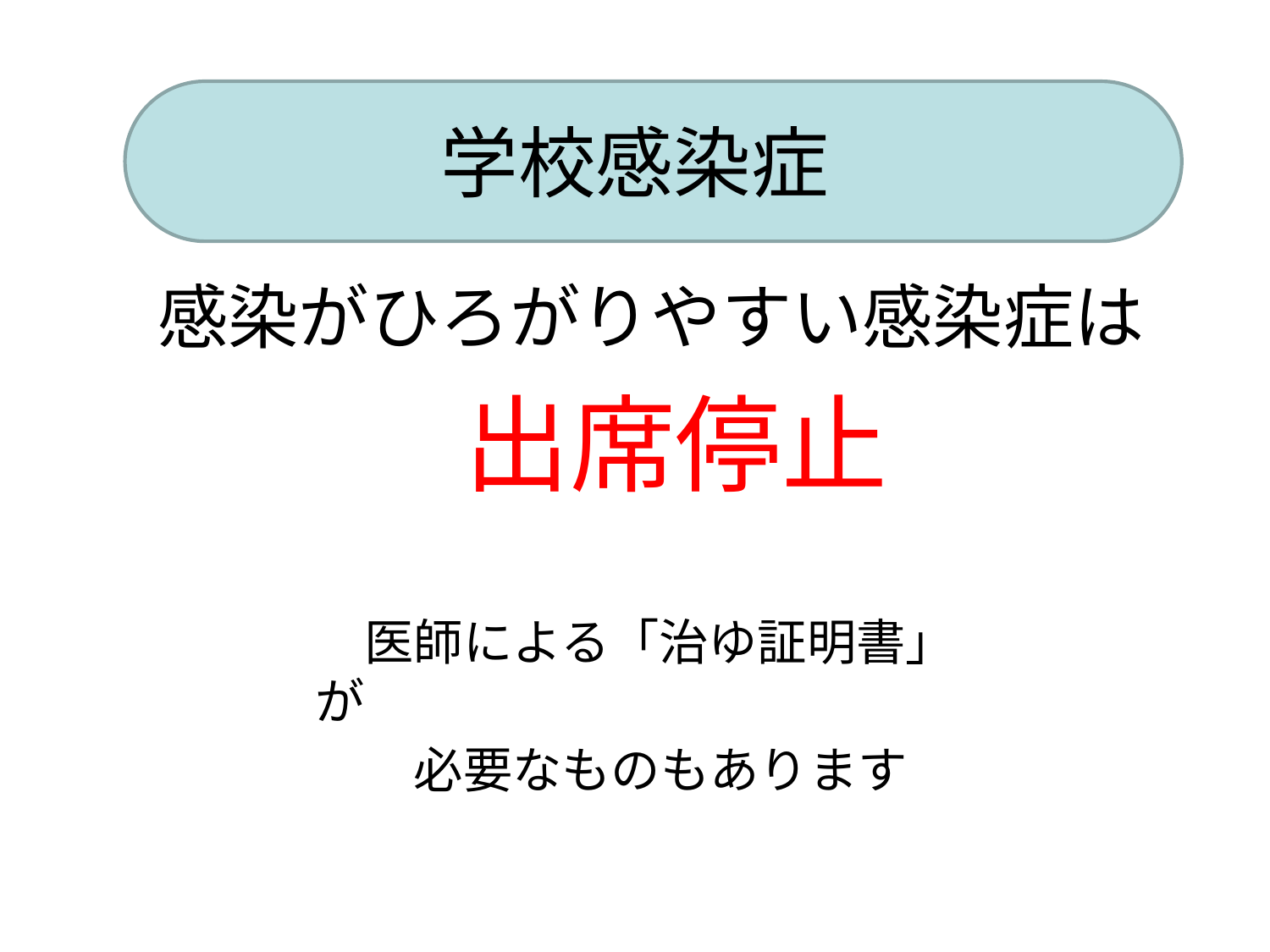

# 学校感染症

感染がひろがりやすい感染症は
　出席停止

　医師による「治ゆ証明書」が
　　必要なものもあります